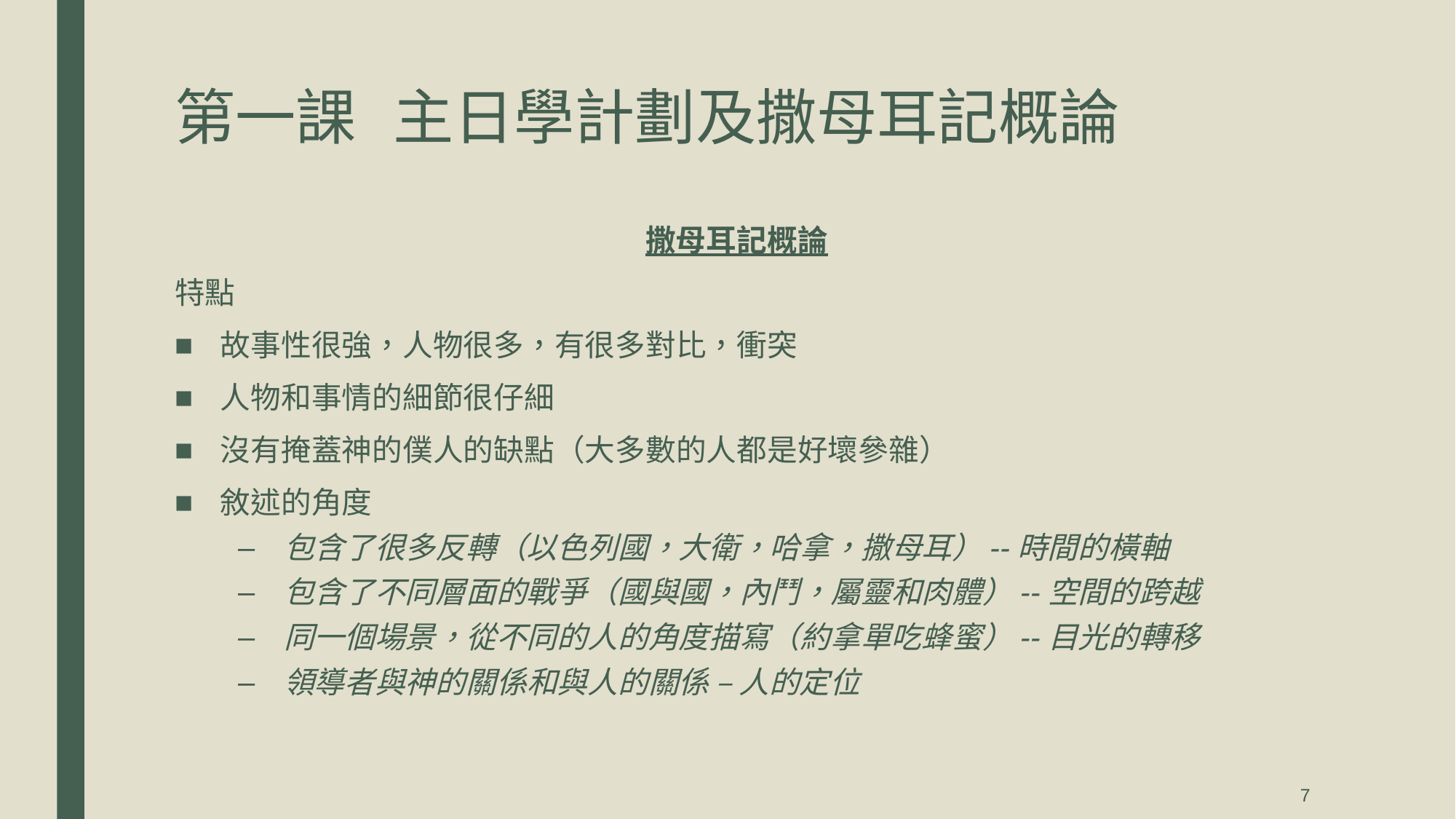

# 第一課	主日學計劃及撒母耳記概論
撒母耳記概論
特點
故事性很強，人物很多，有很多對比，衝突
人物和事情的細節很仔細
沒有掩蓋神的僕人的缺點（大多數的人都是好壞參雜）
敘述的角度
包含了很多反轉（以色列國，大衛，哈拿，撒母耳）--時間的橫軸
包含了不同層面的戰爭（國與國，內鬥，屬靈和肉體）--空間的跨越
同一個場景，從不同的人的角度描寫（約拿單吃蜂蜜）--目光的轉移
領導者與神的關係和與人的關係 – 人的定位

7